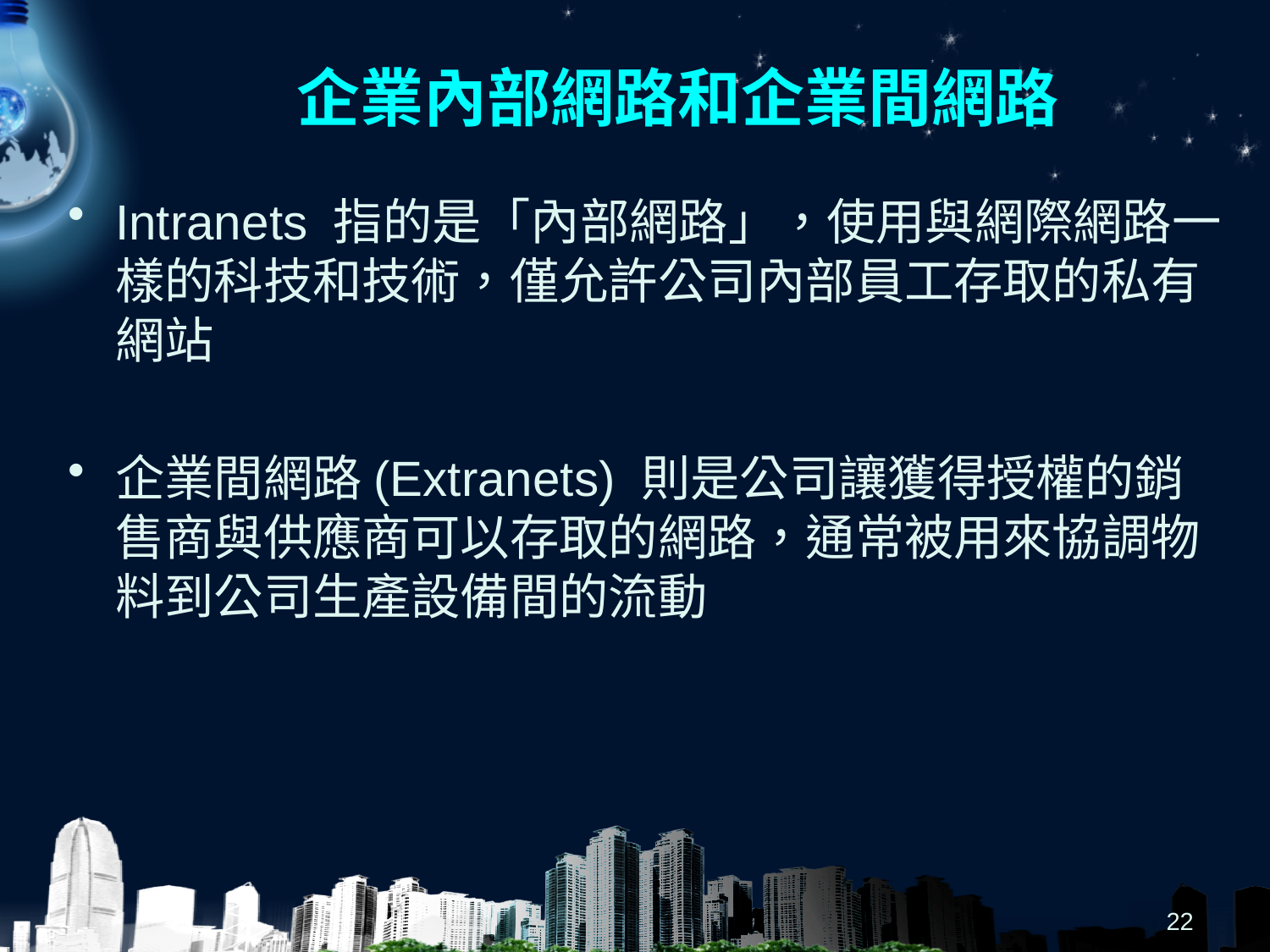

# 企業內部網路和企業間網路
Intranets 指的是「內部網路」，使用與網際網路一樣的科技和技術，僅允許公司內部員工存取的私有網站

企業間網路(Extranets) 則是公司讓獲得授權的銷售商與供應商可以存取的網路，通常被用來協調物料到公司生產設備間的流動
22